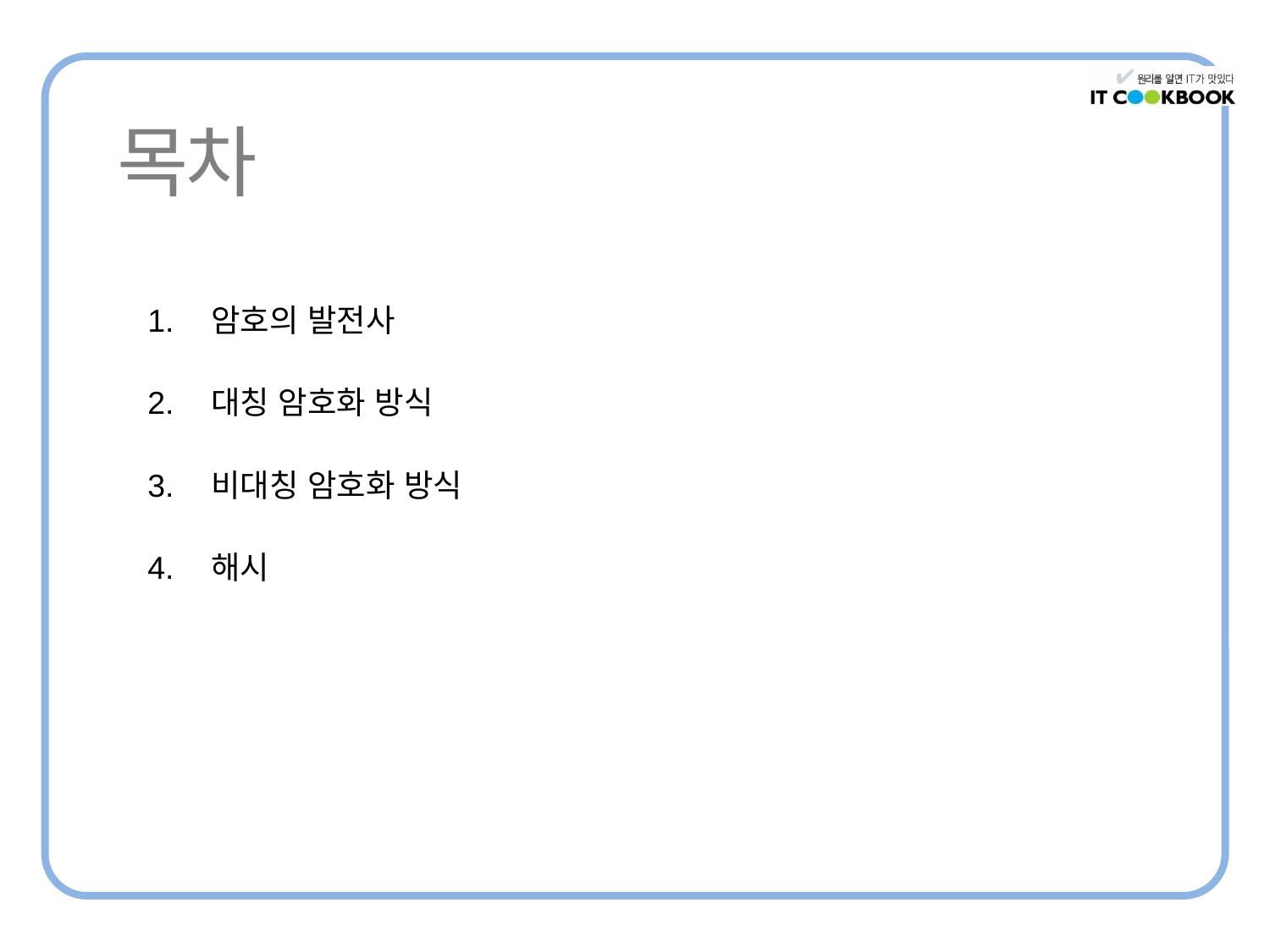

암호의 발전사
대칭 암호화 방식
비대칭 암호화 방식
해시